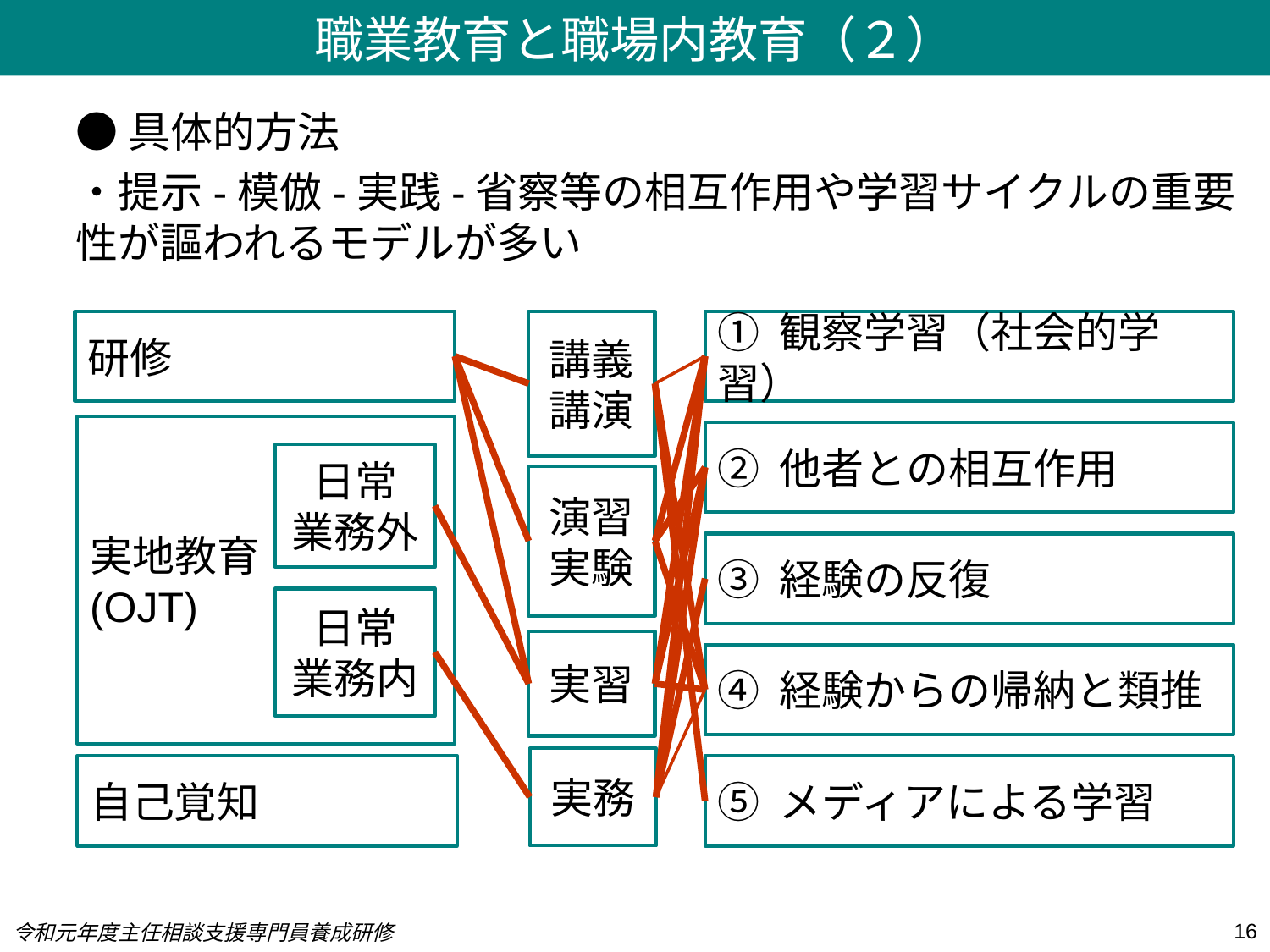

職業教育と職場内教育（２）
●具体的方法
・提示-模倣-実践-省察等の相互作用や学習サイクルの重要性が謳われるモデルが多い
研修
講義
講演
① 観察学習（社会的学習）
実地教育
(OJT)
② 他者との相互作用
日常
業務外
演習
実験
③ 経験の反復
日常
業務内
実習
④ 経験からの帰納と類推
実務
自己覚知
⑤ メディアによる学習
16
令和元年度主任相談支援専門員養成研修